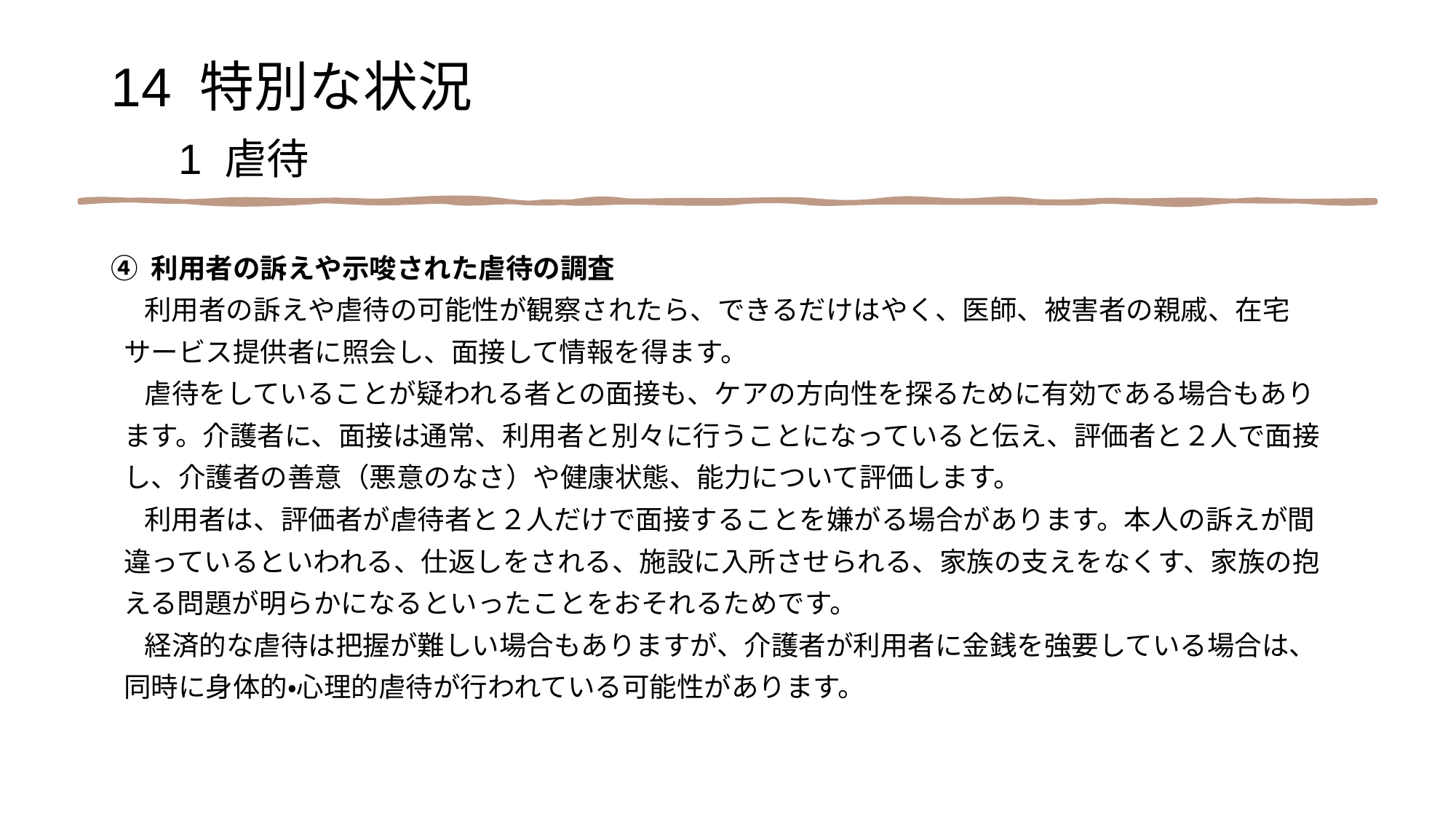

14 特別な状況
　1 虐待

④ 利用者の訴えや示唆された虐待の調査
　 利用者の訴えや虐待の可能性が観察されたら、できるだけはやく、医師、被害者の親戚、在宅
 サービス提供者に照会し、面接して情報を得ます。
　 虐待をしていることが疑われる者との面接も、ケアの方向性を探るために有効である場合もあり
 ます。介護者に、面接は通常、利用者と別々に行うことになっていると伝え、評価者と２人で面接
 し、介護者の善意（悪意のなさ）や健康状態、能力について評価します。
　 利用者は、評価者が虐待者と２人だけで面接することを嫌がる場合があります。本人の訴えが間
 違っているといわれる、仕返しをされる、施設に入所させられる、家族の支えをなくす、家族の抱
 える問題が明らかになるといったことをおそれるためです。
　 経済的な虐待は把握が難しい場合もありますが、介護者が利用者に金銭を強要している場合は、
 同時に身体的・心理的虐待が行われている可能性があります。